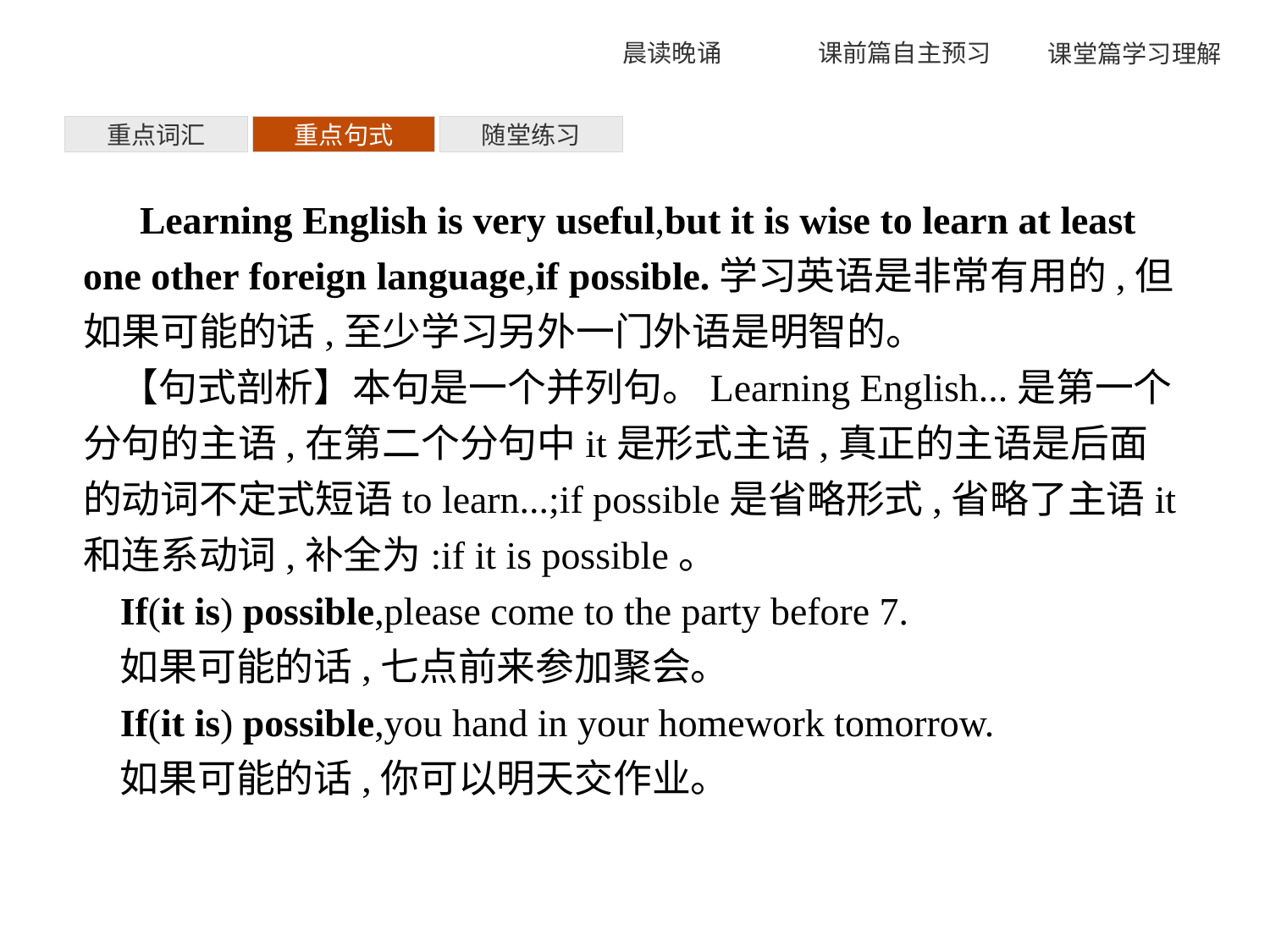

重点词汇
重点句式
随堂练习
Learning English is very useful,but it is wise to learn at least one other foreign language,if possible.学习英语是非常有用的,但如果可能的话,至少学习另外一门外语是明智的。
【句式剖析】本句是一个并列句。Learning English...是第一个分句的主语,在第二个分句中it是形式主语,真正的主语是后面的动词不定式短语to learn...;if possible是省略形式,省略了主语it和连系动词,补全为:if it is possible。
If(it is) possible,please come to the party before 7.
如果可能的话,七点前来参加聚会。
If(it is) possible,you hand in your homework tomorrow.
如果可能的话,你可以明天交作业。